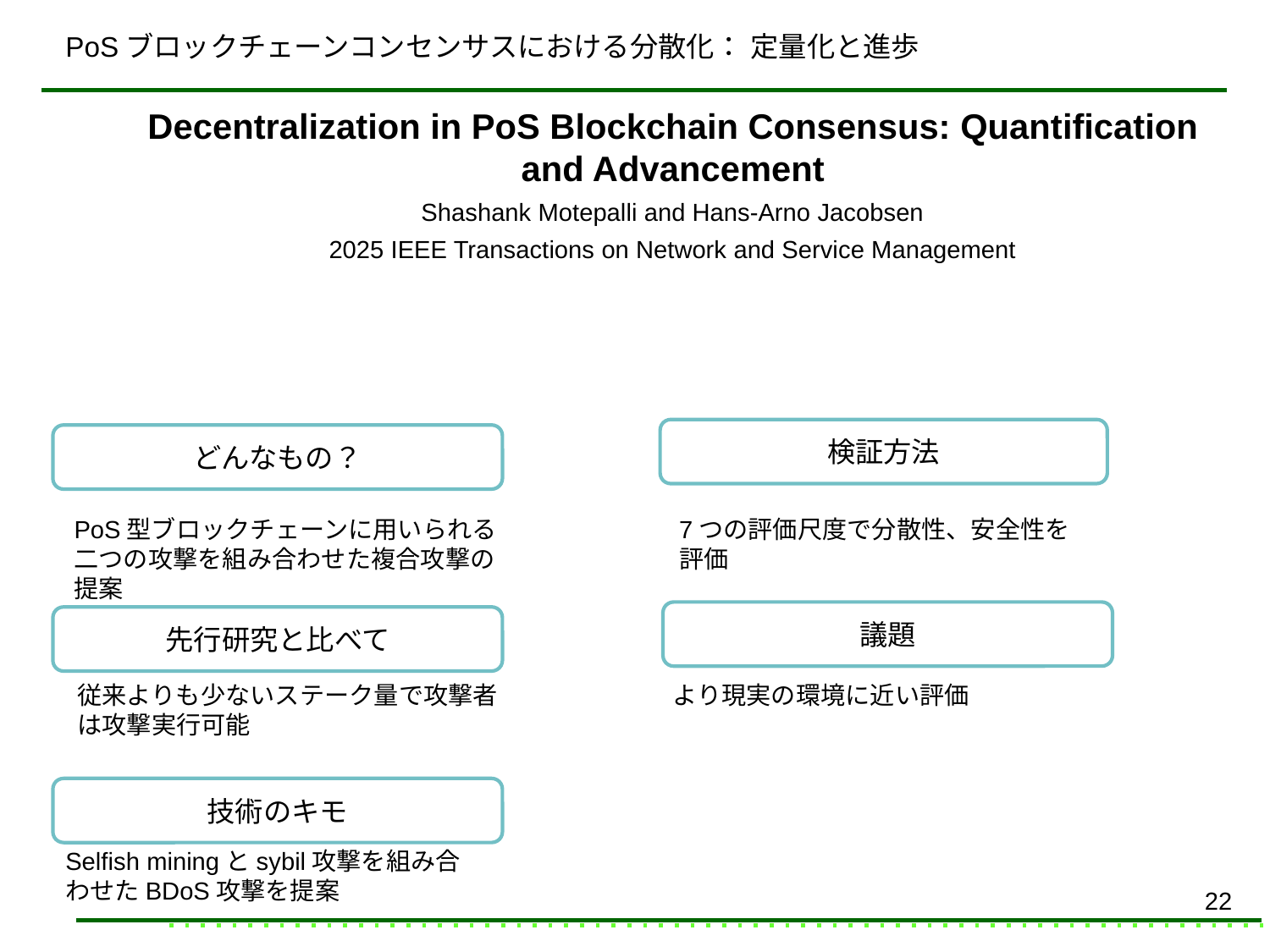

# PoSブロックチェーンコンセンサスにおける分散化： 定量化と進歩
Decentralization in PoS Blockchain Consensus: Quantification and Advancement
Shashank Motepalli and Hans-Arno Jacobsen
2025 IEEE Transactions on Network and Service Management
検証方法
どんなもの？

PoS型ブロックチェーンに用いられる二つの攻撃を組み合わせた複合攻撃の提案
7つの評価尺度で分散性、安全性を評価

議題
先行研究と比べて
従来よりも少ないステーク量で攻撃者は攻撃実行可能
より現実の環境に近い評価
技術のキモ
Selfish miningとsybil攻撃を組み合わせたBDoS攻撃を提案
22